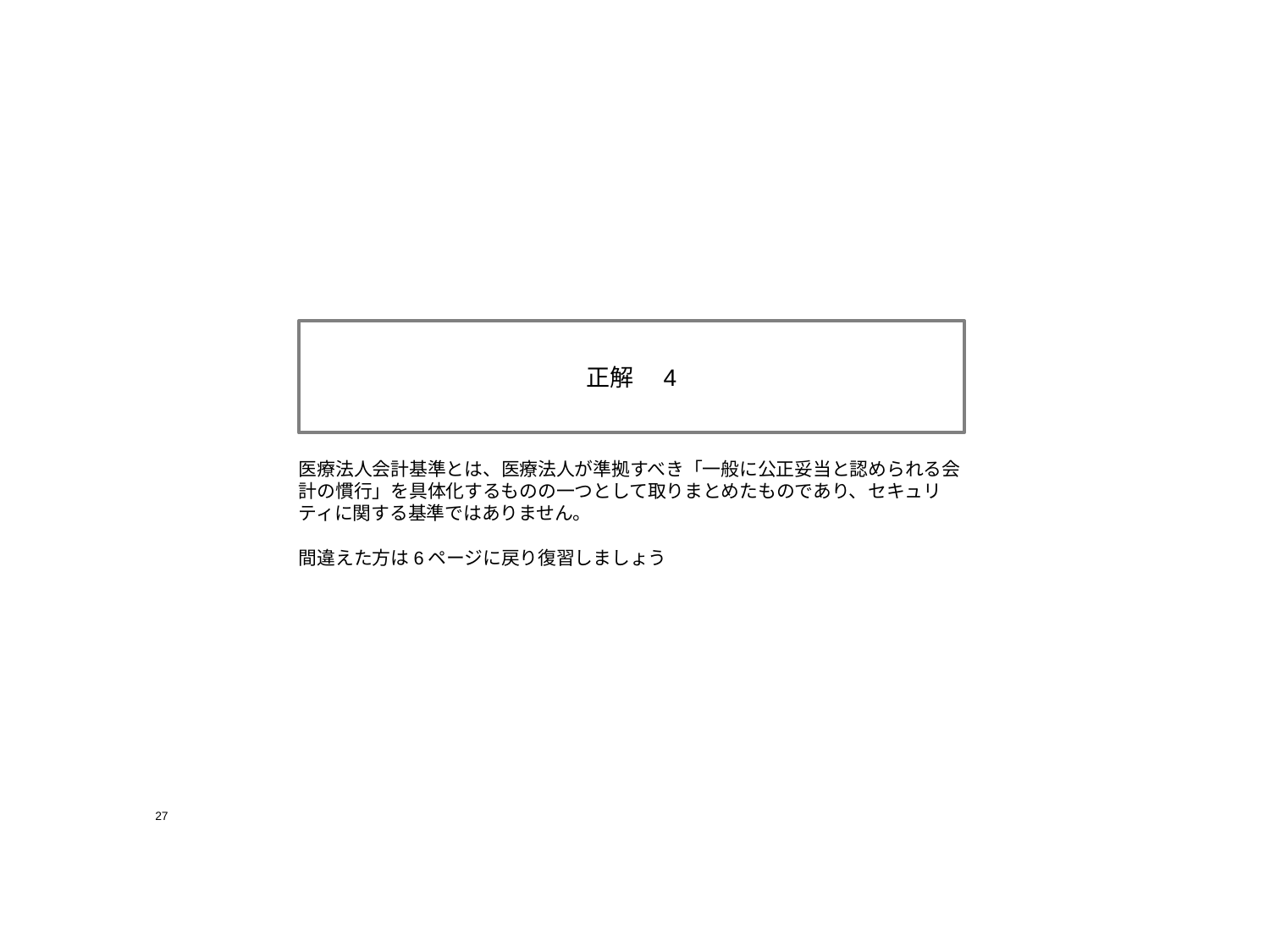

正解　4
医療法人会計基準とは、医療法人が準拠すべき「一般に公正妥当と認められる会計の慣行」を具体化するものの一つとして取りまとめたものであり、セキュリティに関する基準ではありません。

間違えた方は6ページに戻り復習しましょう

27